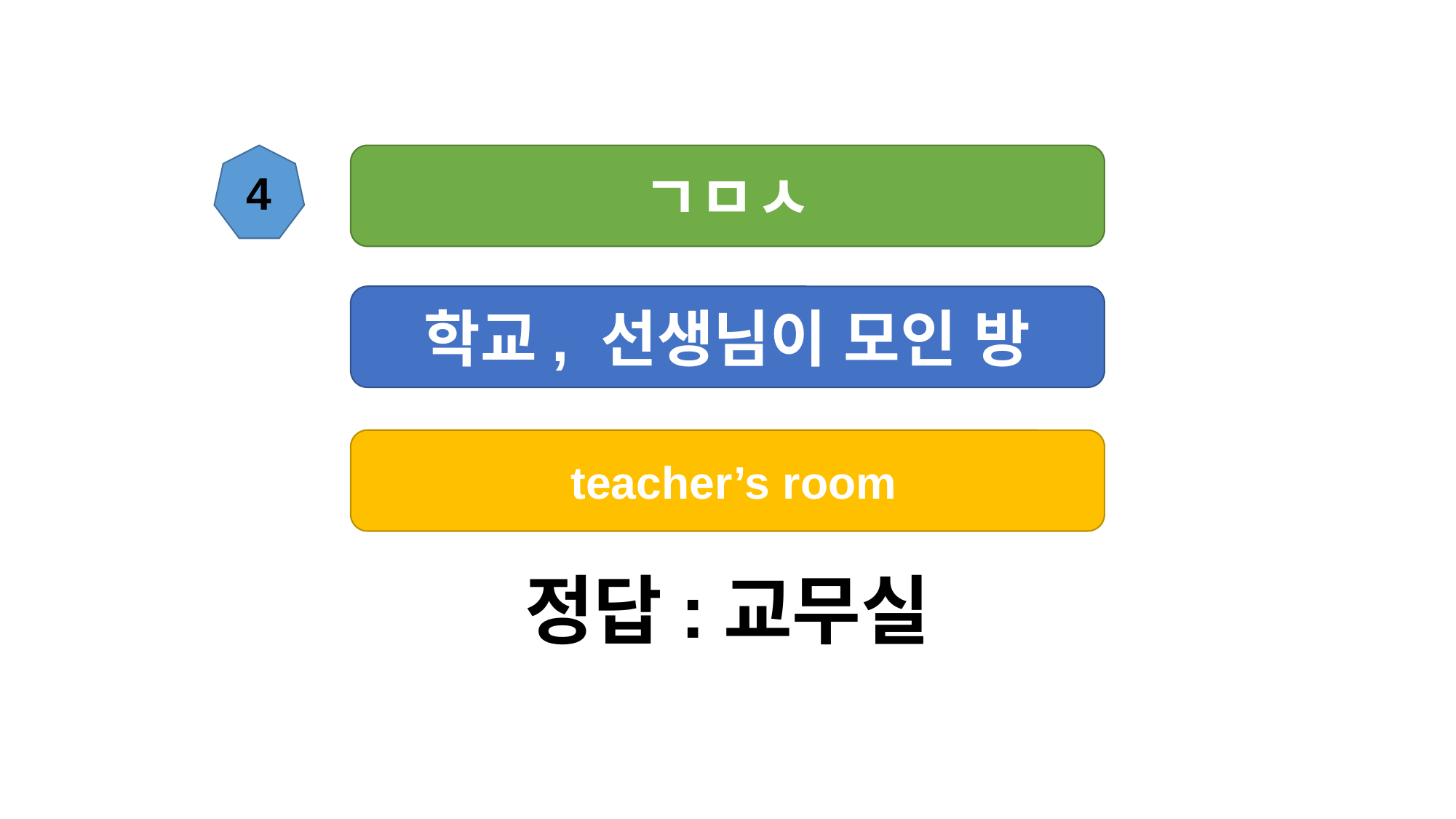

4
ㄱㅁㅅ
학교, 선생님이 모인 방
 teacher’s room
정답:교무실